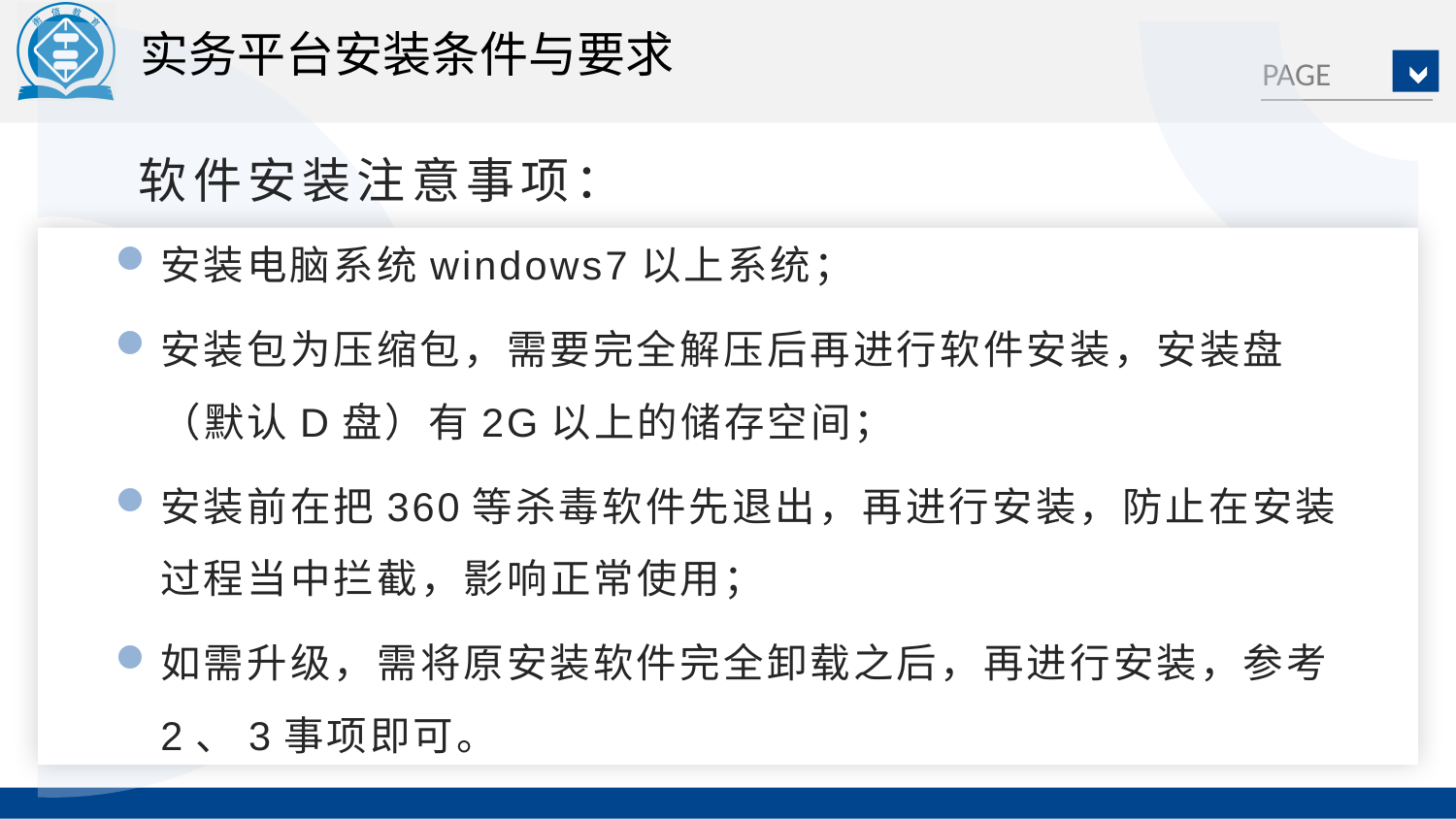

实务平台安装条件与要求

29
软件安装注意事项：
安装电脑系统windows7以上系统；
安装包为压缩包，需要完全解压后再进行软件安装，安装盘（默认D盘）有2G以上的储存空间；
安装前在把360等杀毒软件先退出，再进行安装，防止在安装过程当中拦截，影响正常使用；
如需升级，需将原安装软件完全卸载之后，再进行安装，参考2、3事项即可。